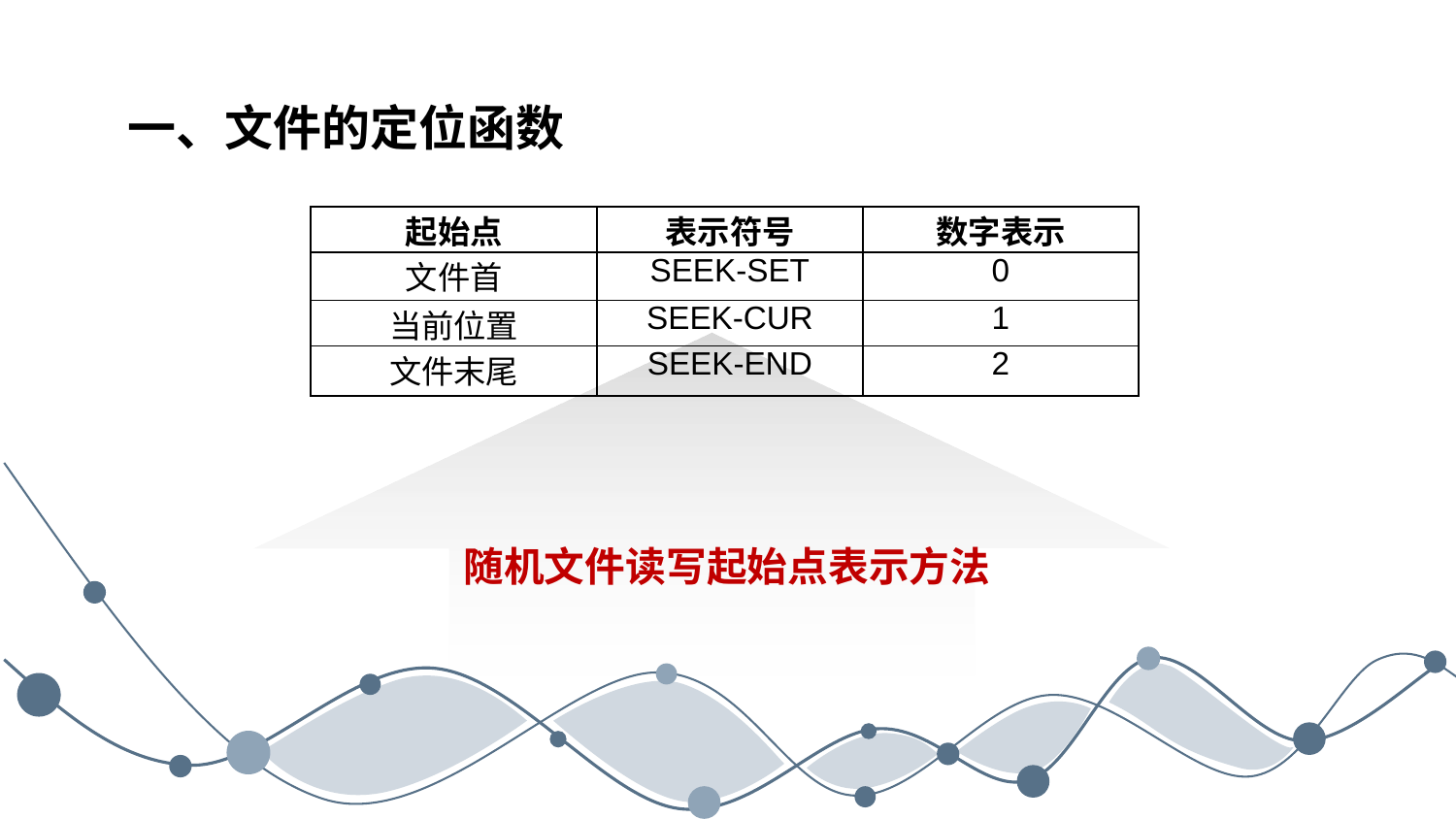

一、文件的定位函数
| 起始点 | 表示符号 | 数字表示 |
| --- | --- | --- |
| 文件首 | SEEK-SET | 0 |
| 当前位置 | SEEK-CUR | 1 |
| 文件末尾 | SEEK-END | 2 |
随机文件读写起始点表示方法